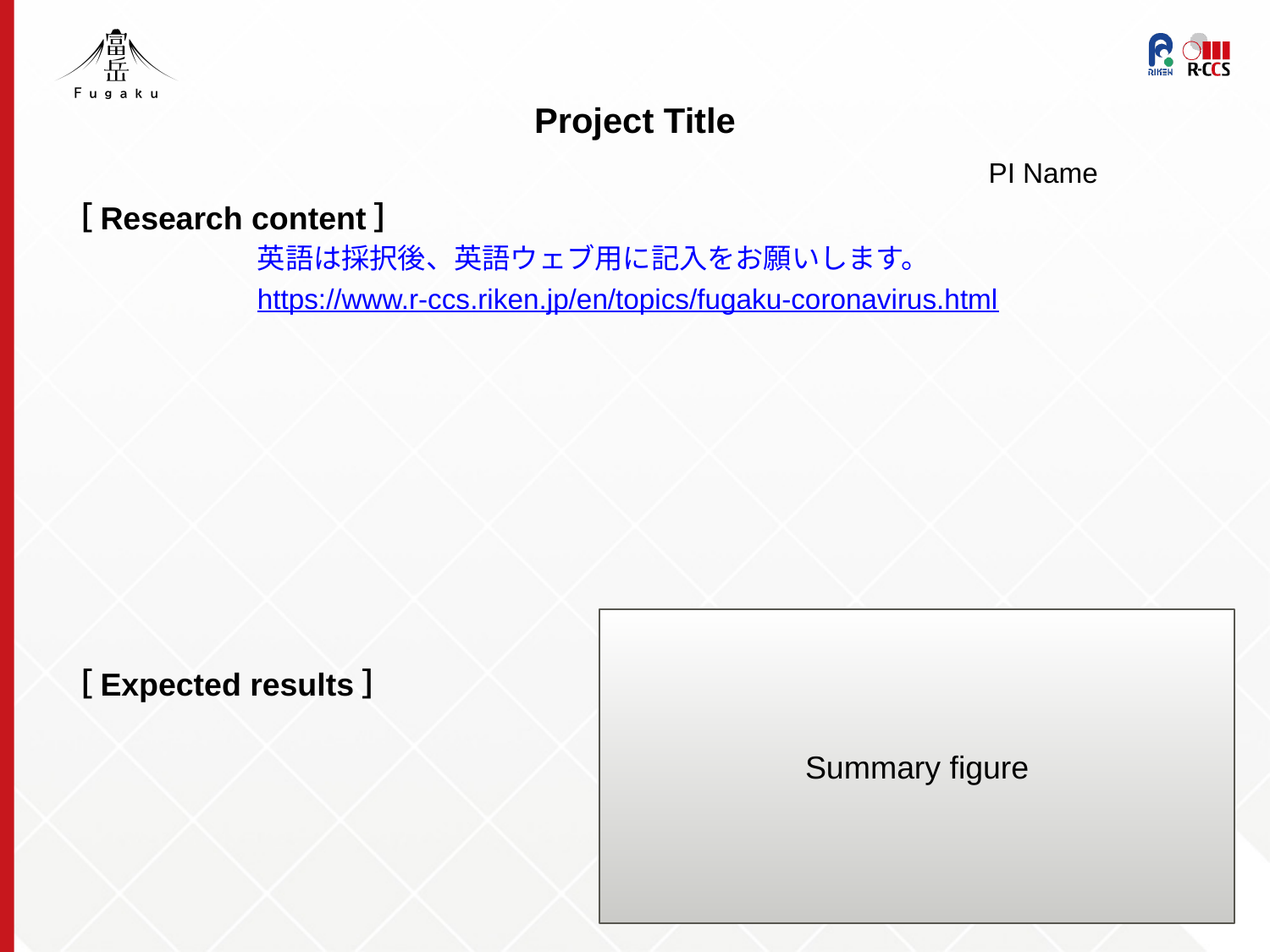

Project Title
PI Name
［Research content］

［Expected results］

英語は採択後、英語ウェブ用に記入をお願いします。
https://www.r-ccs.riken.jp/en/topics/fugaku-coronavirus.html

Summary figure